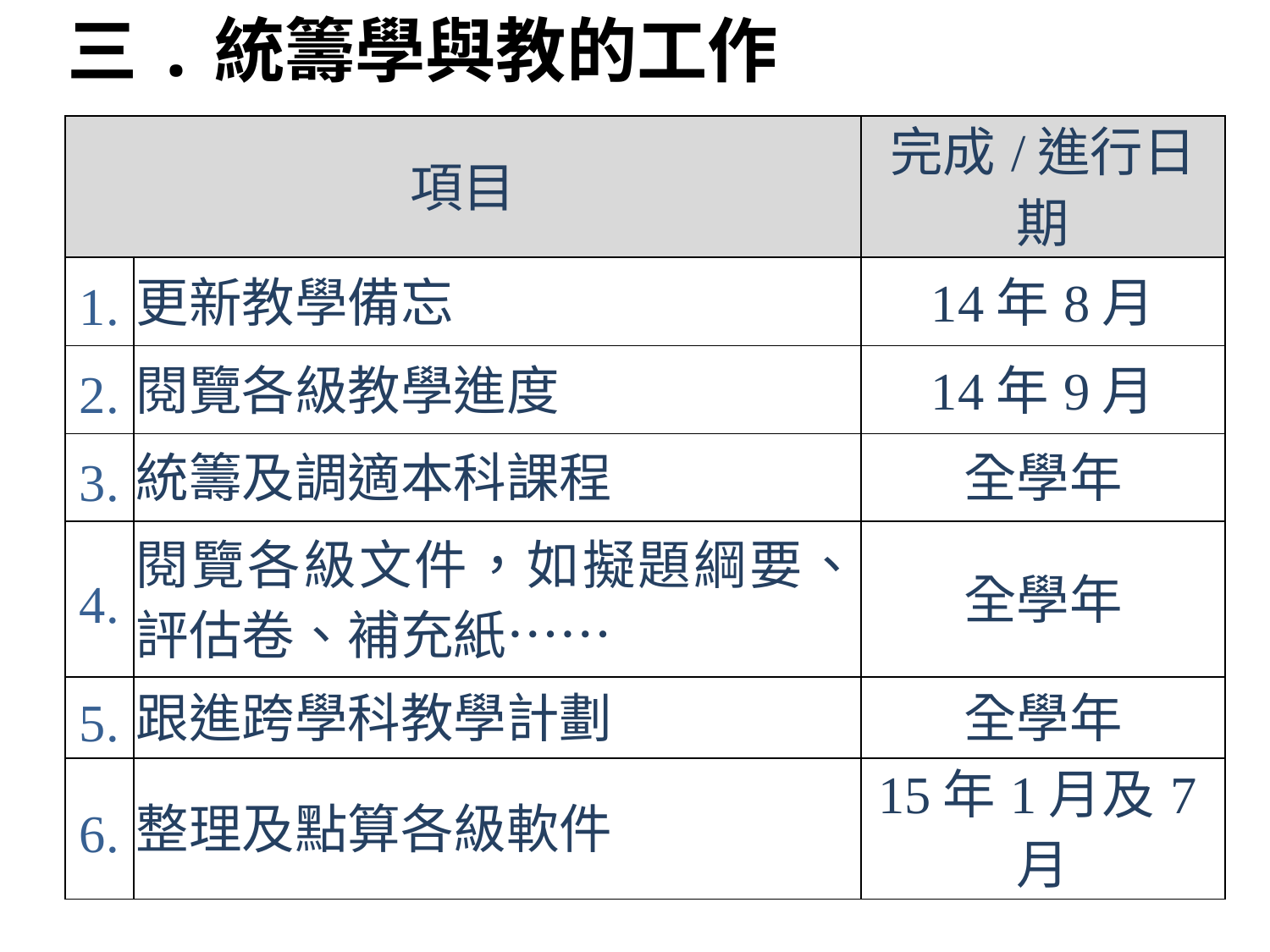

三.統籌學與教的工作
| 項目 |  | 完成/進行日期 |
| --- | --- | --- |
| 1. | 更新教學備忘 | 14年8月 |
| 2. | 閱覽各級教學進度 | 14年9月 |
| 3. | 統籌及調適本科課程 | 全學年 |
| 4. | 閱覽各級文件，如擬題綱要、評估卷、補充紙…… | 全學年 |
| 5. | 跟進跨學科教學計劃 | 全學年 |
| 6. | 整理及點算各級軟件 | 15年1月及7月 |